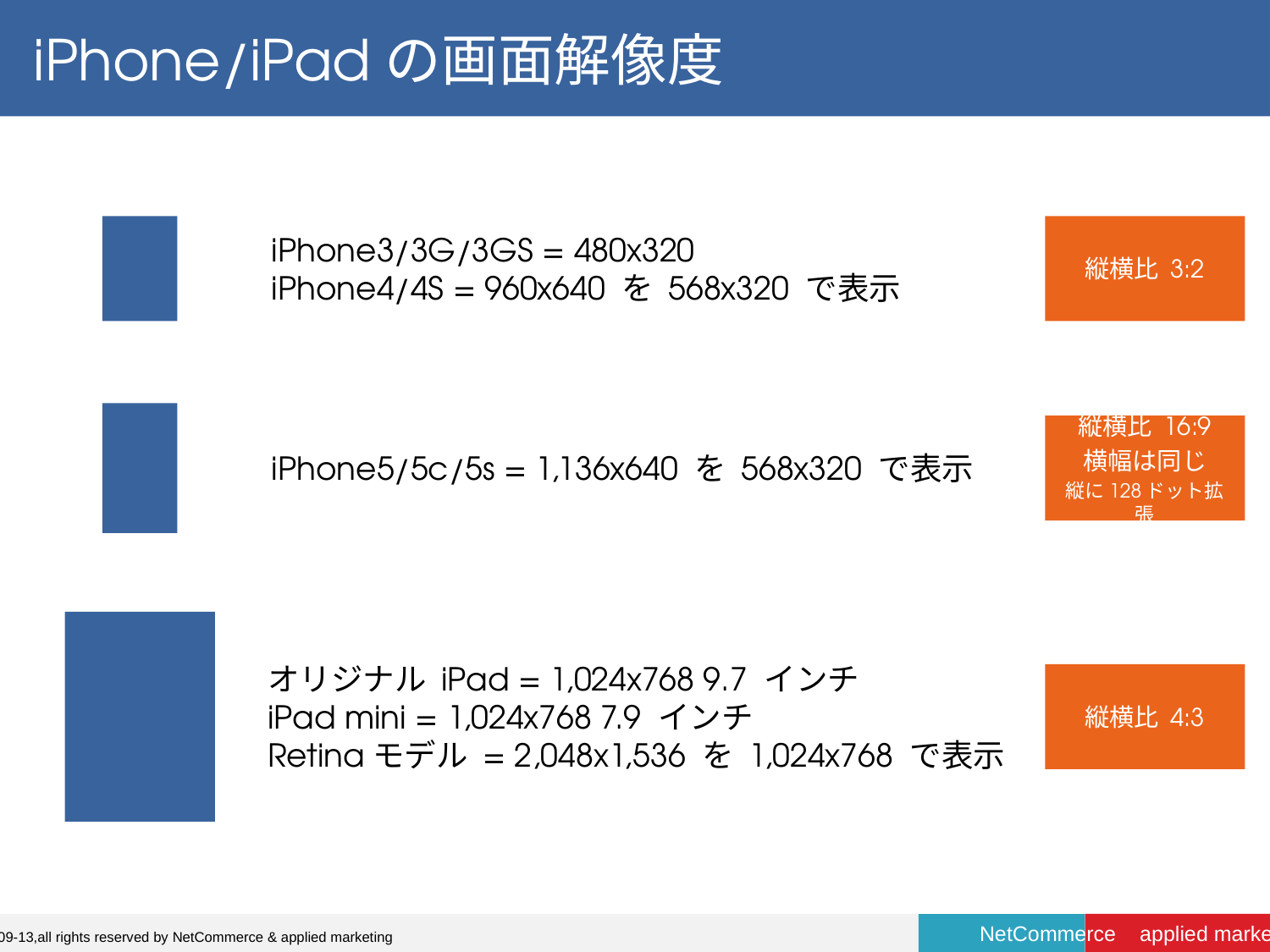

# iPhone/iPadの画面解像度

縦横比 3:2
iPhone3/3G/3GS = 480x320
iPhone4/4S = 960x640 を 568x320 で表示

縦横比 16:9
横幅は同じ
縦に128ドット拡張
iPhone5/5c/5s = 1,136x640 を 568x320 で表示

オリジナル iPad = 1,024x768 9.7 インチ
iPad mini = 1,024x768 7.9 インチ
Retinaモデル = 2,048x1,536 を 1,024x768 で表示
縦横比 4:3